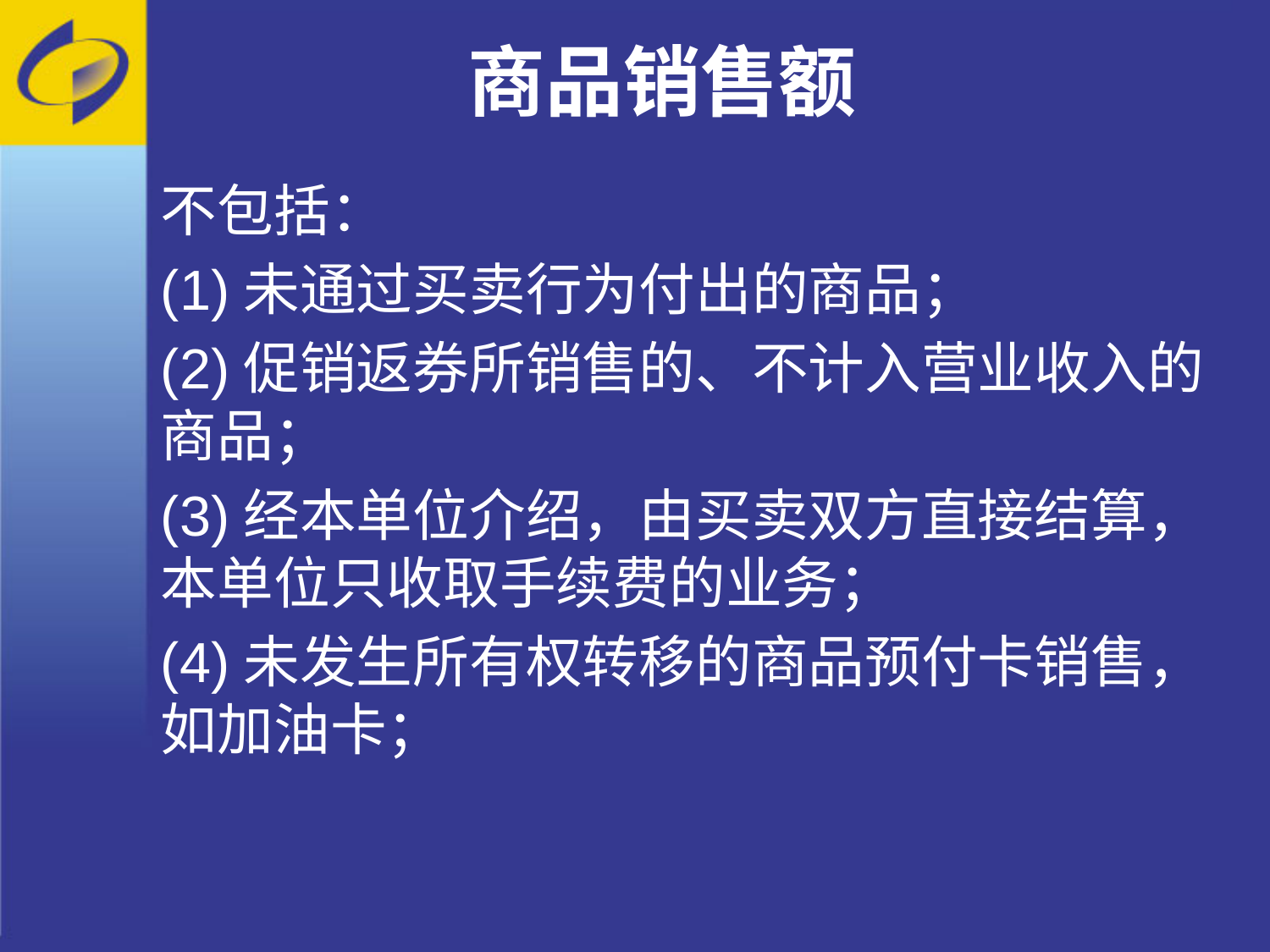

# 商品销售额
不包括：
(1)未通过买卖行为付出的商品；
(2)促销返券所销售的、不计入营业收入的商品；
(3)经本单位介绍，由买卖双方直接结算，本单位只收取手续费的业务；
(4)未发生所有权转移的商品预付卡销售，如加油卡；